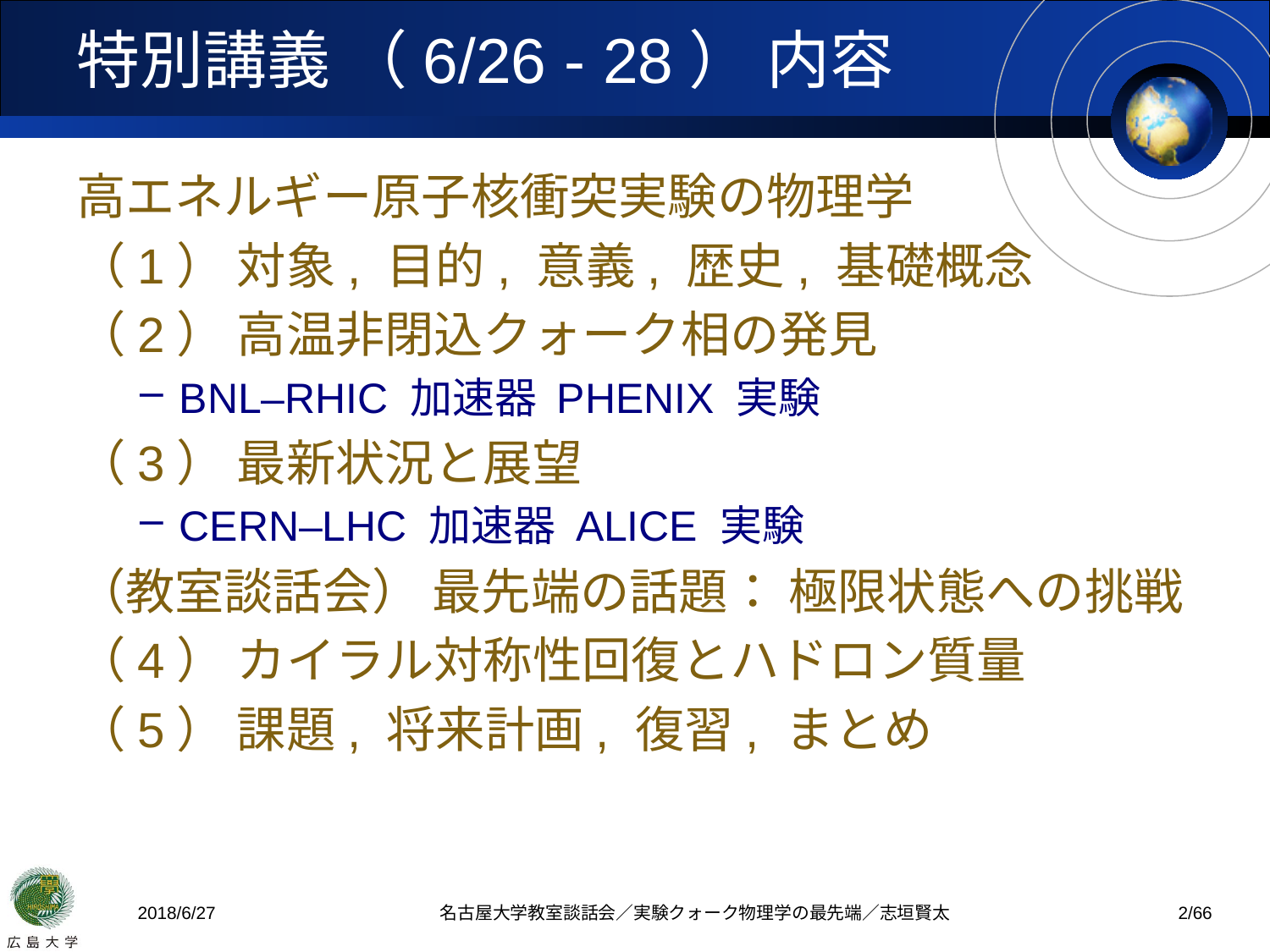

# 特別講義 （6/26 - 28） 内容
高エネルギー原子核衝突実験の物理学
（1） 対象, 目的, 意義, 歴史, 基礎概念
（2） 高温非閉込クォーク相の発見
BNL–RHIC 加速器 PHENIX 実験
（3） 最新状況と展望
CERN–LHC 加速器 ALICE 実験
（教室談話会） 最先端の話題： 極限状態への挑戦
（4） カイラル対称性回復とハドロン質量
（5） 課題, 将来計画, 復習, まとめ
2018/6/27
名古屋大学教室談話会／実験クォーク物理学の最先端／志垣賢太
2/66